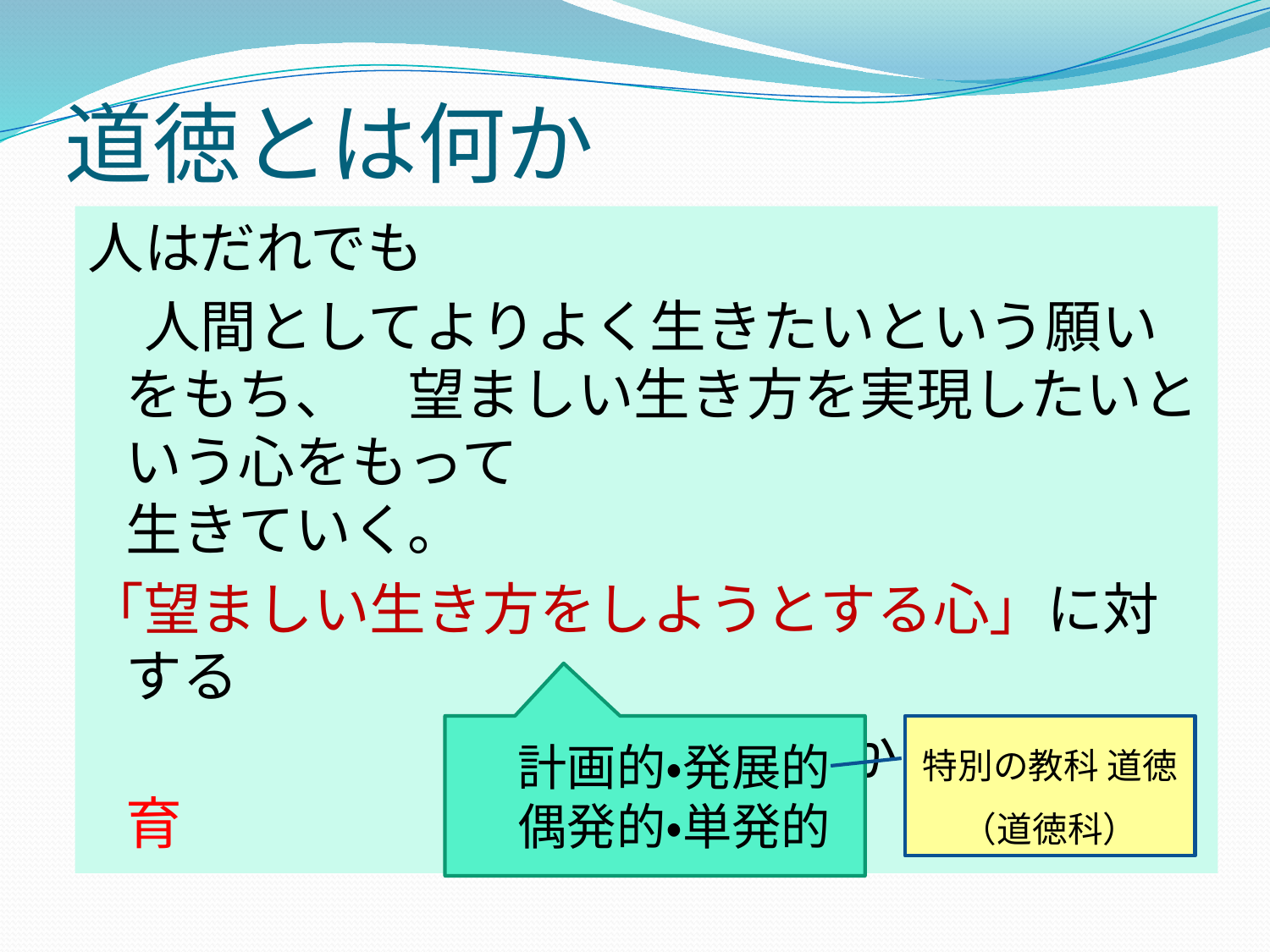

# 道徳とは何か
人はだれでも
　人間としてよりよく生きたいという願いをもち、　望ましい生き方を実現したいという心をもって
生きていく。
「望ましい生き方をしようとする心」に対する
　　　　　　　　　援助・働きかけ＝道徳教育
　 計画的・発展的
　 偶発的・単発的
特別の教科 道徳
（道徳科）